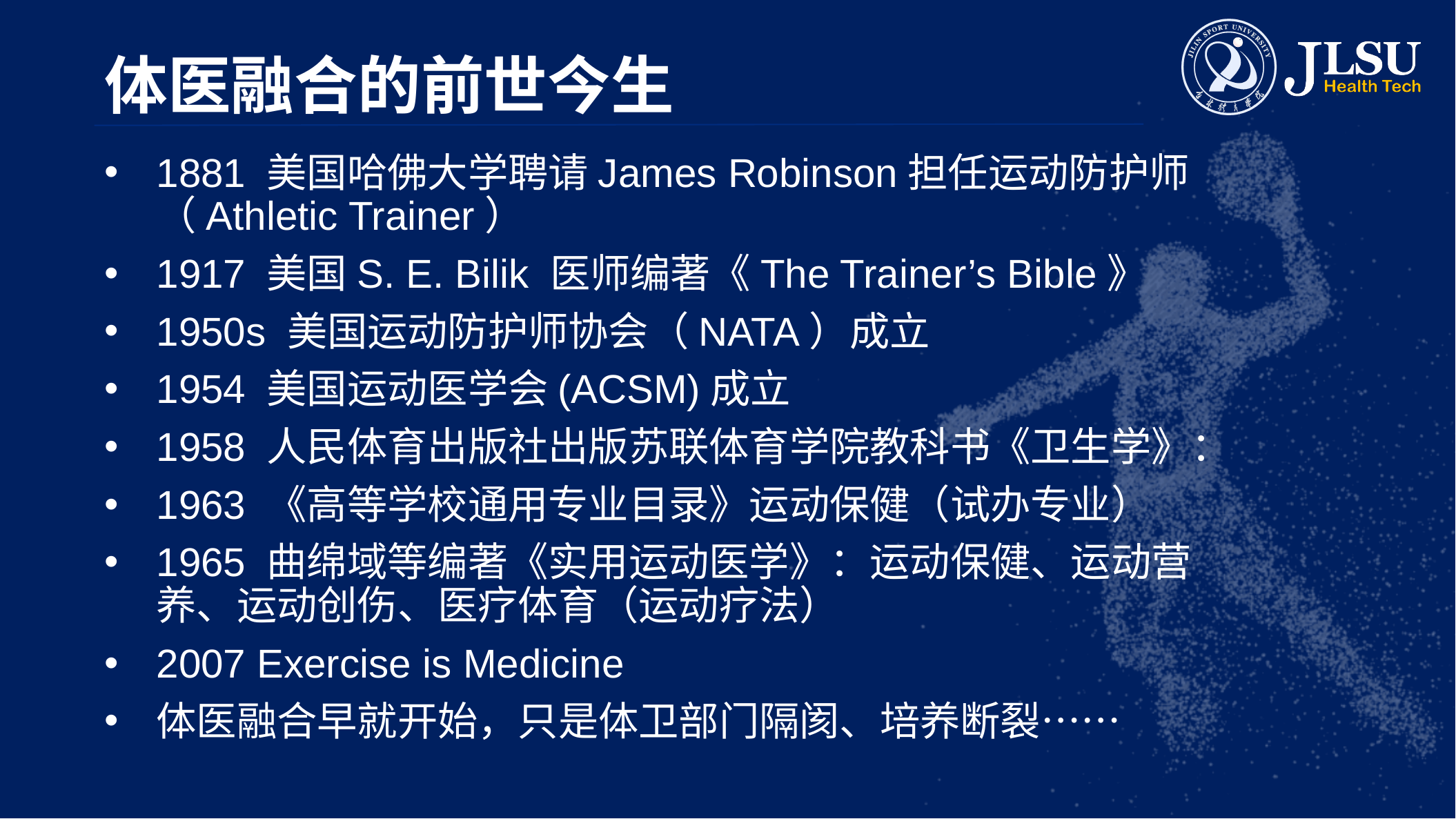

# 体医融合的前世今生
1881 美国哈佛大学聘请James Robinson担任运动防护师（Athletic Trainer）
1917 美国S. E. Bilik 医师编著《The Trainer’s Bible》
1950s 美国运动防护师协会（NATA）成立
1954 美国运动医学会(ACSM)成立
1958 人民体育出版社出版苏联体育学院教科书《卫生学》：
1963 《高等学校通用专业目录》运动保健（试办专业）
1965 曲绵域等编著《实用运动医学》：运动保健、运动营养、运动创伤、医疗体育（运动疗法）
2007 Exercise is Medicine
体医融合早就开始，只是体卫部门隔阂、培养断裂……